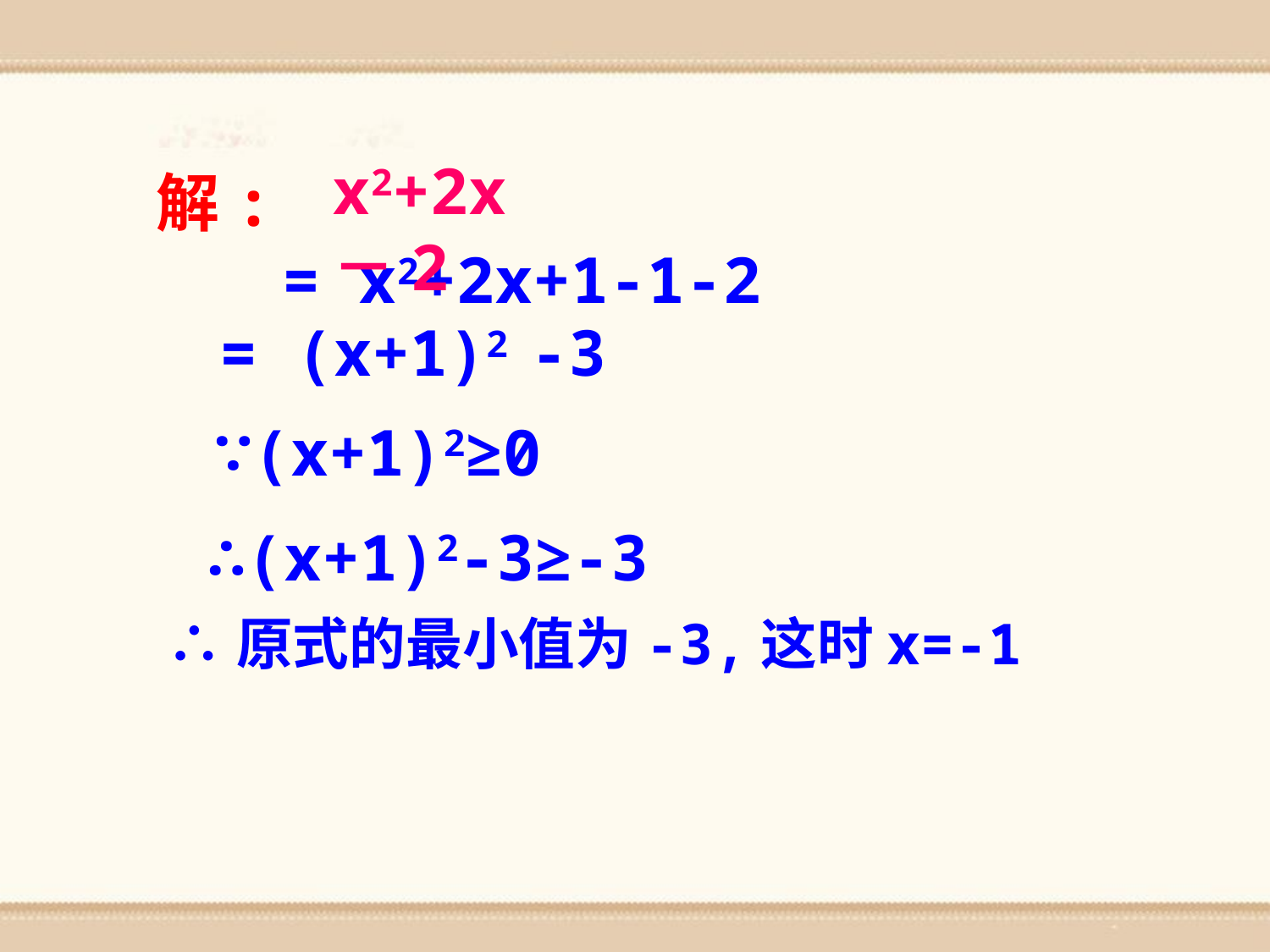

x2+2x－2
解:
∵(x+1)2≥0
∴(x+1)2-3≥-3
∴原式的最小值为-3,这时x=-1
= x2+2x+1-1-2
= (x+1)2 -3